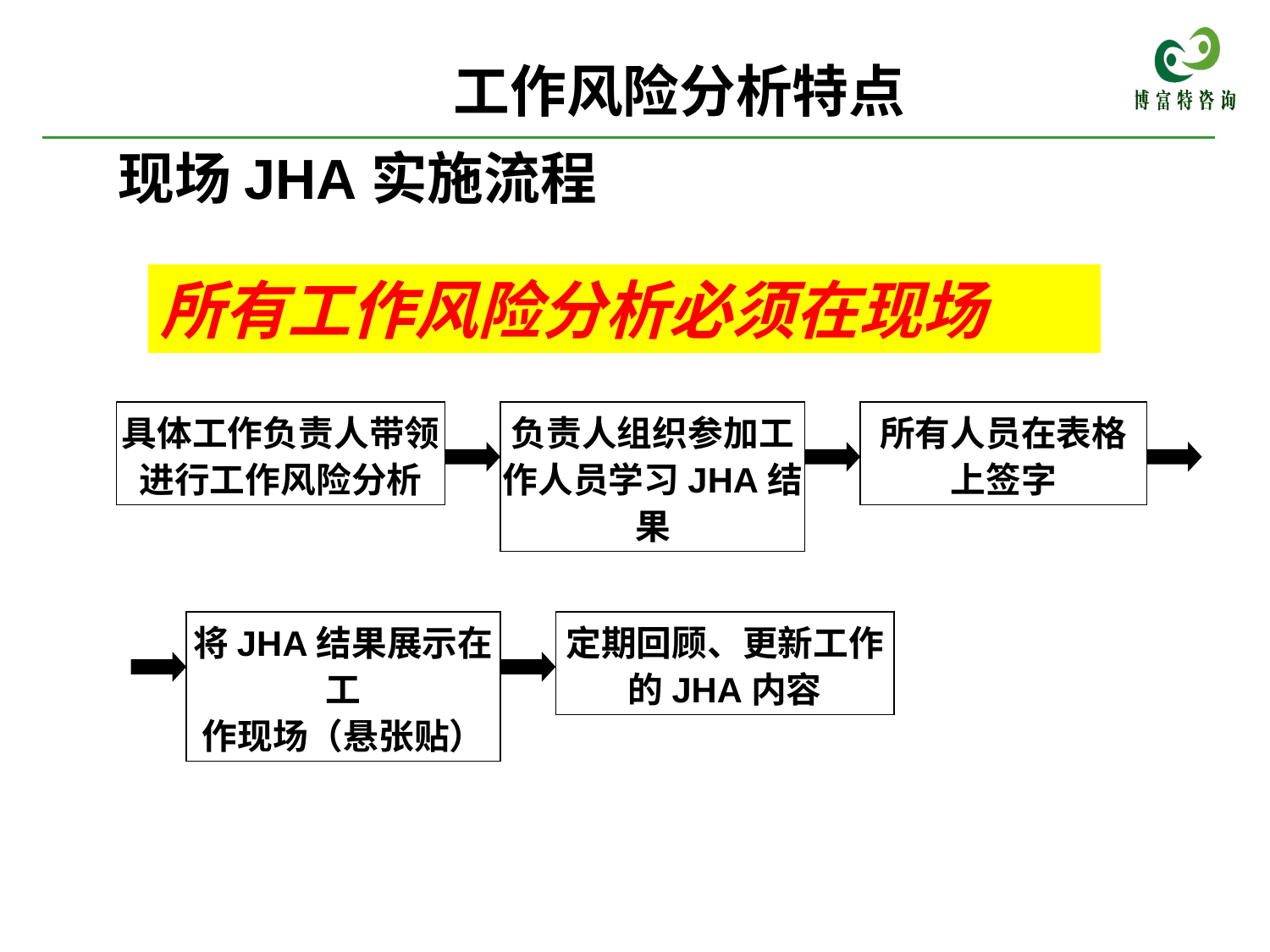

工作风险分析特点
现场JHA实施流程
所有工作风险分析必须在现场
具体工作负责人带领进行工作风险分析
负责人组织参加工作人员学习JHA结果
所有人员在表格
上签字

将JHA结果展示在工
作现场（悬张贴）
定期回顾、更新工作的JHA内容